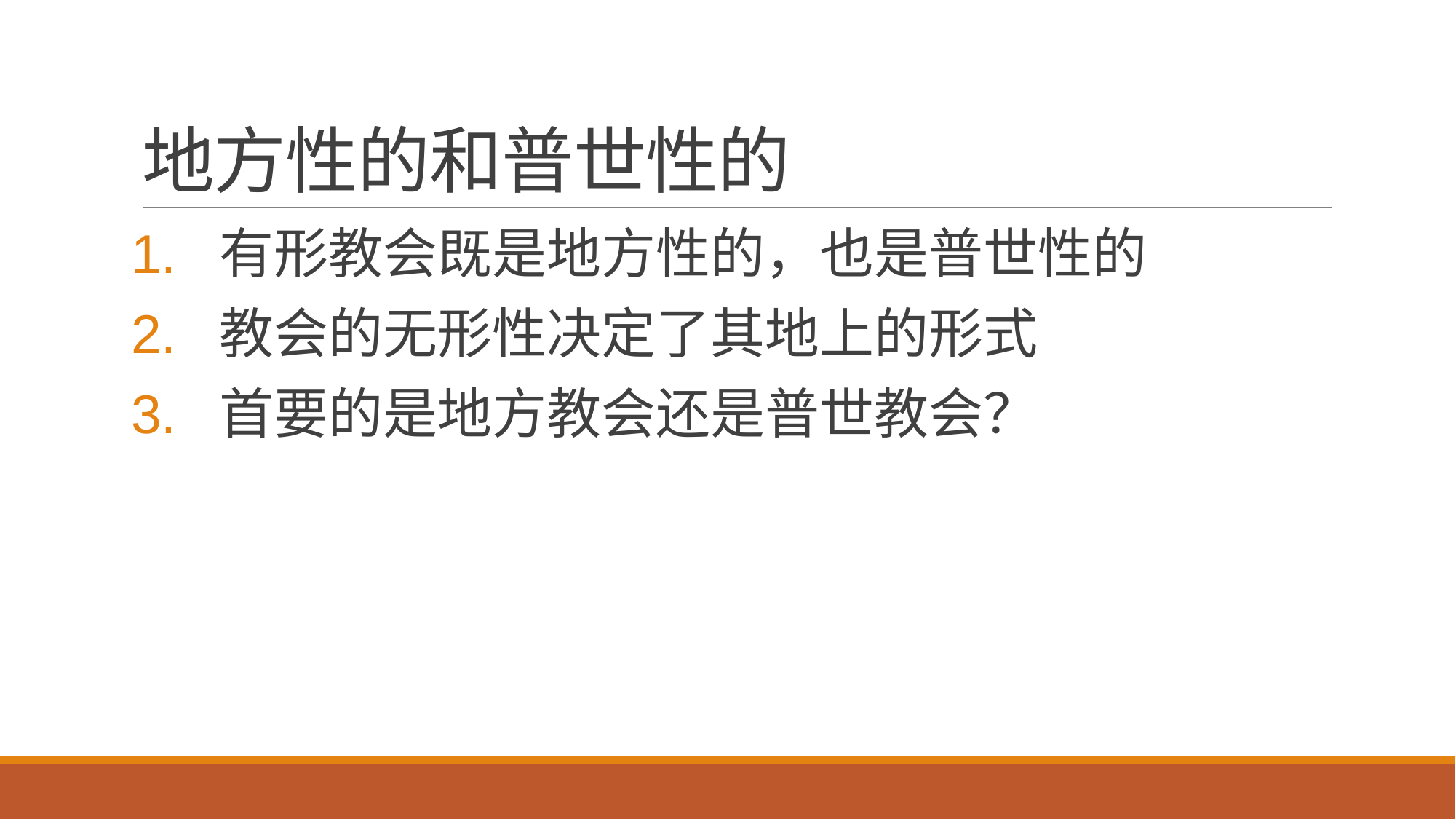

# 地方性的和普世性的
有形教会既是地方性的，也是普世性的
教会的无形性决定了其地上的形式
首要的是地方教会还是普世教会？